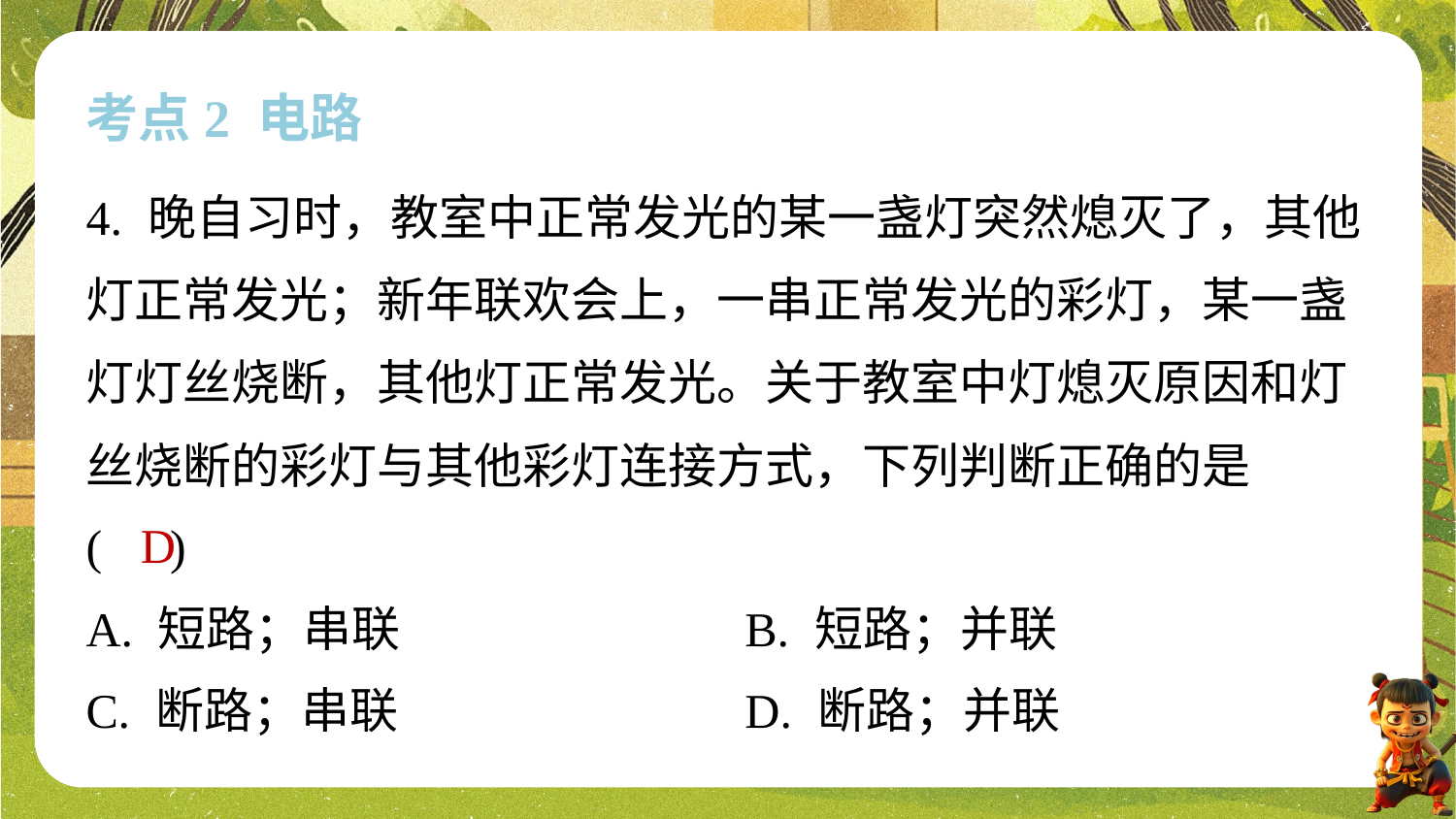

考点2 电路
4. 晚自习时，教室中正常发光的某一盏灯突然熄灭了，其他
灯正常发光；新年联欢会上，一串正常发光的彩灯，某一盏
灯灯丝烧断，其他灯正常发光。关于教室中灯熄灭原因和灯
丝烧断的彩灯与其他彩灯连接方式，下列判断正确的是
(     )
D
A. 短路；串联	B. 短路；并联
C. 断路；串联	D. 断路；并联